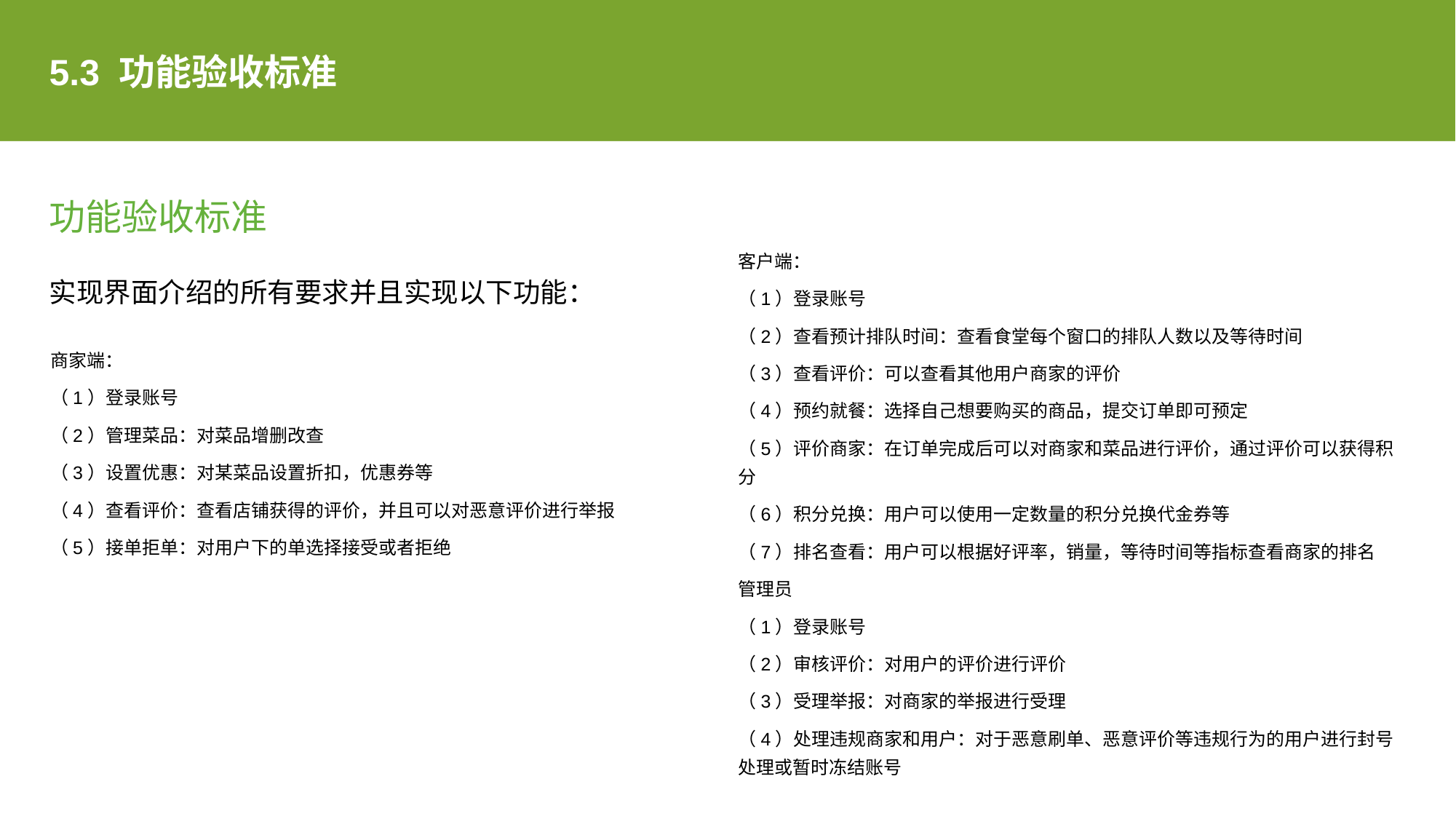

5.3 功能验收标准
功能验收标准

客户端：
（1）登录账号
（2）查看预计排队时间：查看食堂每个窗口的排队人数以及等待时间
（3）查看评价：可以查看其他用户商家的评价
（4）预约就餐：选择自己想要购买的商品，提交订单即可预定
（5）评价商家：在订单完成后可以对商家和菜品进行评价，通过评价可以获得积分
（6）积分兑换：用户可以使用一定数量的积分兑换代金券等
（7）排名查看：用户可以根据好评率，销量，等待时间等指标查看商家的排名
管理员
（1）登录账号
（2）审核评价：对用户的评价进行评价
（3）受理举报：对商家的举报进行受理
（4）处理违规商家和用户：对于恶意刷单、恶意评价等违规行为的用户进行封号处理或暂时冻结账号

实现界面介绍的所有要求并且实现以下功能：

商家端：
（1）登录账号
（2）管理菜品：对菜品增删改查
（3）设置优惠：对某菜品设置折扣，优惠券等
（4）查看评价：查看店铺获得的评价，并且可以对恶意评价进行举报
（5）接单拒单：对用户下的单选择接受或者拒绝